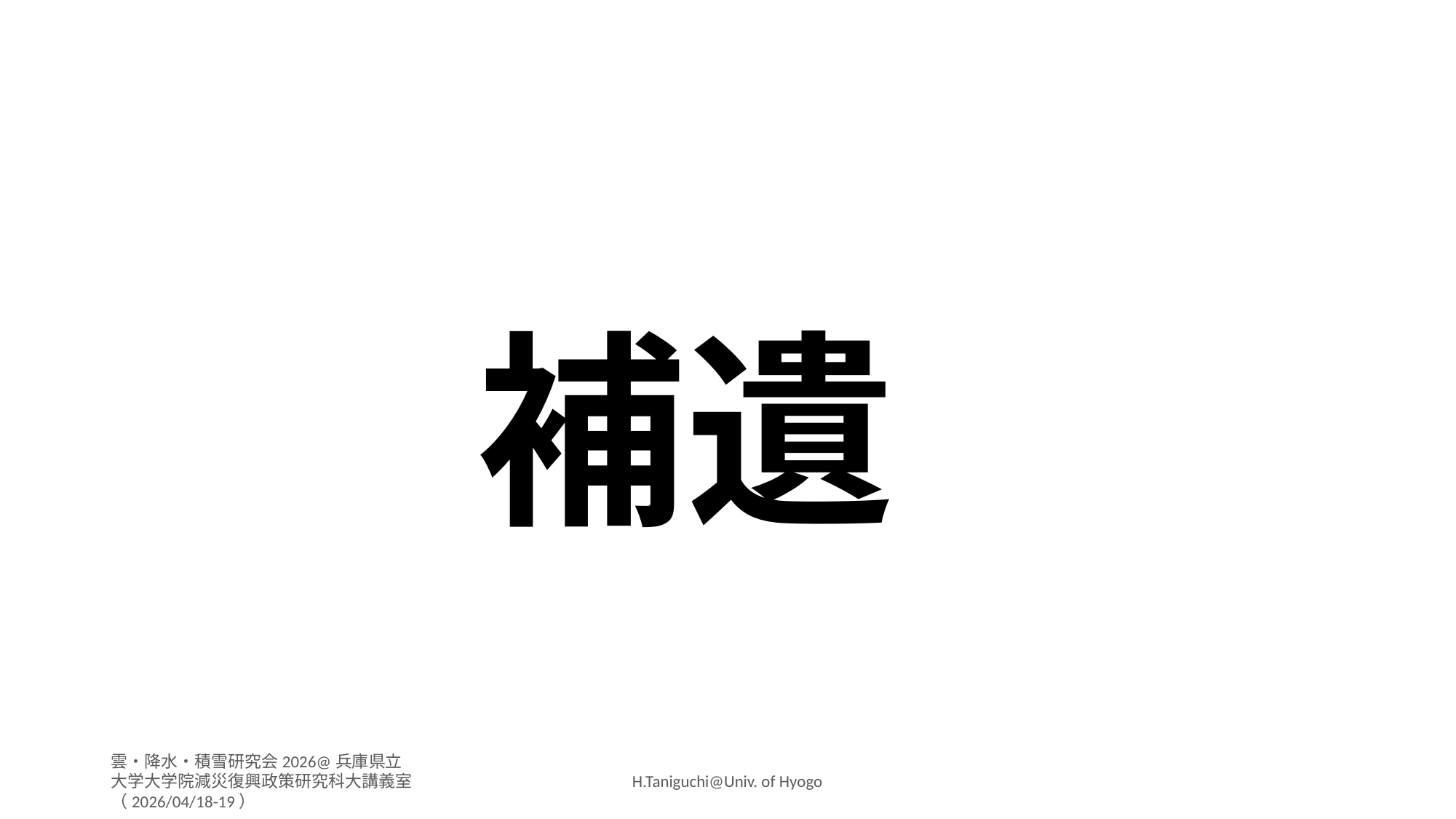

補遺
雲・降水・積雪研究会2026@兵庫県立大学大学院減災復興政策研究科大講義室（2026/04/18-19）
H.Taniguchi@Univ. of Hyogo